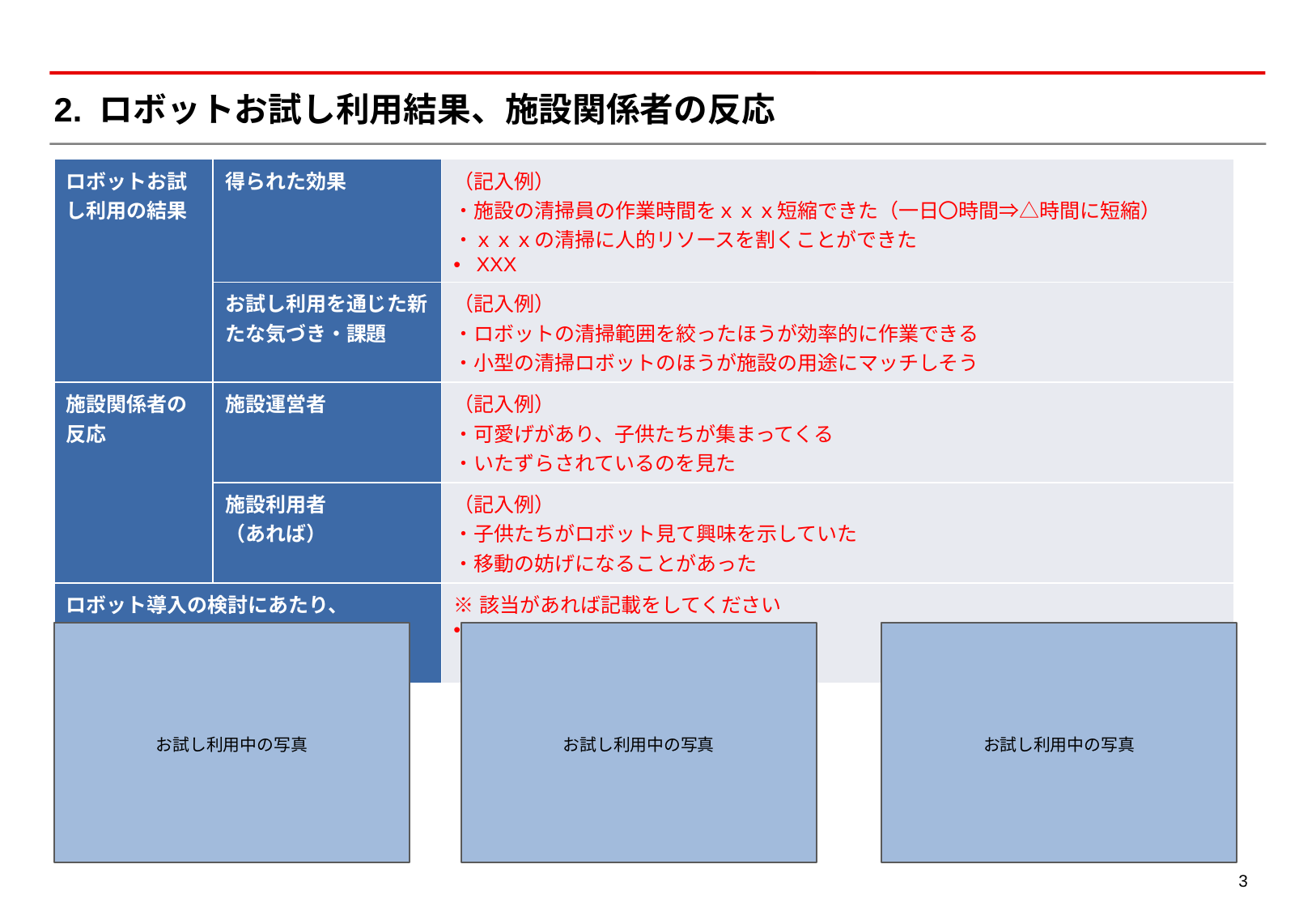

# 2. ロボットお試し利用結果、施設関係者の反応
| ロボットお試し利用の結果 | 得られた効果 | （記入例） ・施設の清掃員の作業時間をｘｘｘ短縮できた（一日〇時間⇒△時間に短縮） ・ｘｘｘの清掃に人的リソースを割くことができた XXX |
| --- | --- | --- |
|  | お試し利用を通じた新たな気づき・課題 | （記入例） ・ロボットの清掃範囲を絞ったほうが効率的に作業できる ・小型の清掃ロボットのほうが施設の用途にマッチしそう |
| 施設関係者の反応 | 施設運営者 | （記入例） ・可愛げがあり、子供たちが集まってくる ・いたずらされているのを見た |
|  | 施設利用者 （あれば） | （記入例） ・子供たちがロボット見て興味を示していた ・移動の妨げになることがあった |
| ロボット導入の検討にあたり、 施設の仕様・設備などの面で 制約となりうる点、留意すべき点 |  | ※該当があれば記載をしてください XXX |
お試し利用中の写真
お試し利用中の写真
お試し利用中の写真